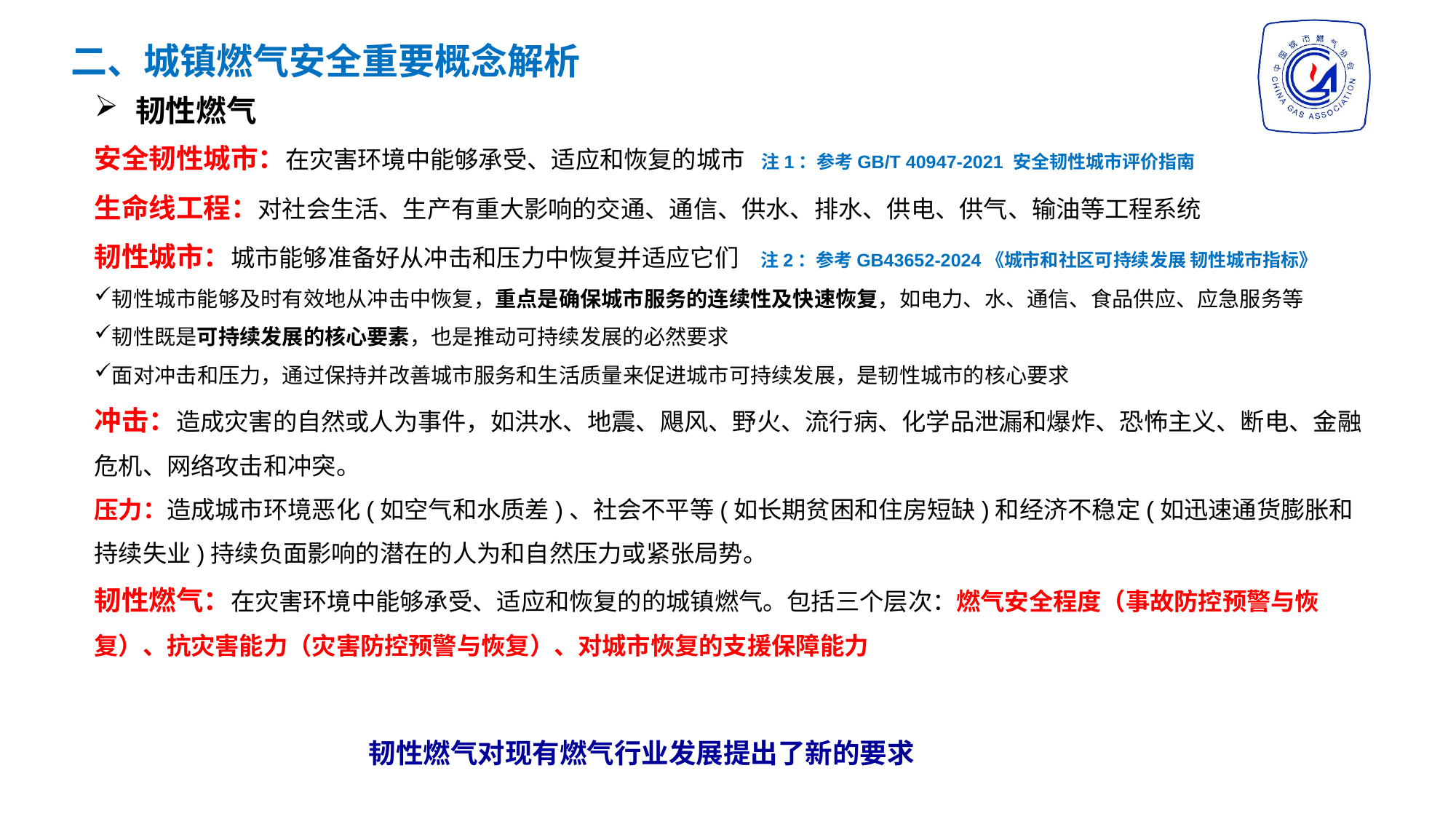

二、城镇燃气安全重要概念解析
韧性燃气
安全韧性城市：在灾害环境中能够承受、适应和恢复的城市   注1：参考GB/T 40947-2021 安全韧性城市评价指南
生命线工程：对社会生活、生产有重大影响的交通、通信、供水、排水、供电、供气、输油等工程系统
韧性城市：城市能够准备好从冲击和压力中恢复并适应它们    注2：参考GB43652-2024《城市和社区可持续发展 韧性城市指标》
韧性城市能够及时有效地从冲击中恢复，重点是确保城市服务的连续性及快速恢复，如电力、水、通信、食品供应、应急服务等
韧性既是可持续发展的核心要素，也是推动可持续发展的必然要求
面对冲击和压力，通过保持并改善城市服务和生活质量来促进城市可持续发展，是韧性城市的核心要求
冲击：造成灾害的自然或人为事件，如洪水、地震、飓风、野火、流行病、化学品泄漏和爆炸、恐怖主义、断电、金融危机、网络攻击和冲突。
压力：造成城市环境恶化(如空气和水质差)、社会不平等(如长期贫困和住房短缺)和经济不稳定(如迅速通货膨胀和持续失业)持续负面影响的潜在的人为和自然压力或紧张局势。
韧性燃气：在灾害环境中能够承受、适应和恢复的的城镇燃气。包括三个层次：燃气安全程度（事故防控预警与恢复）、抗灾害能力（灾害防控预警与恢复）、对城市恢复的支援保障能力
韧性燃气对现有燃气行业发展提出了新的要求